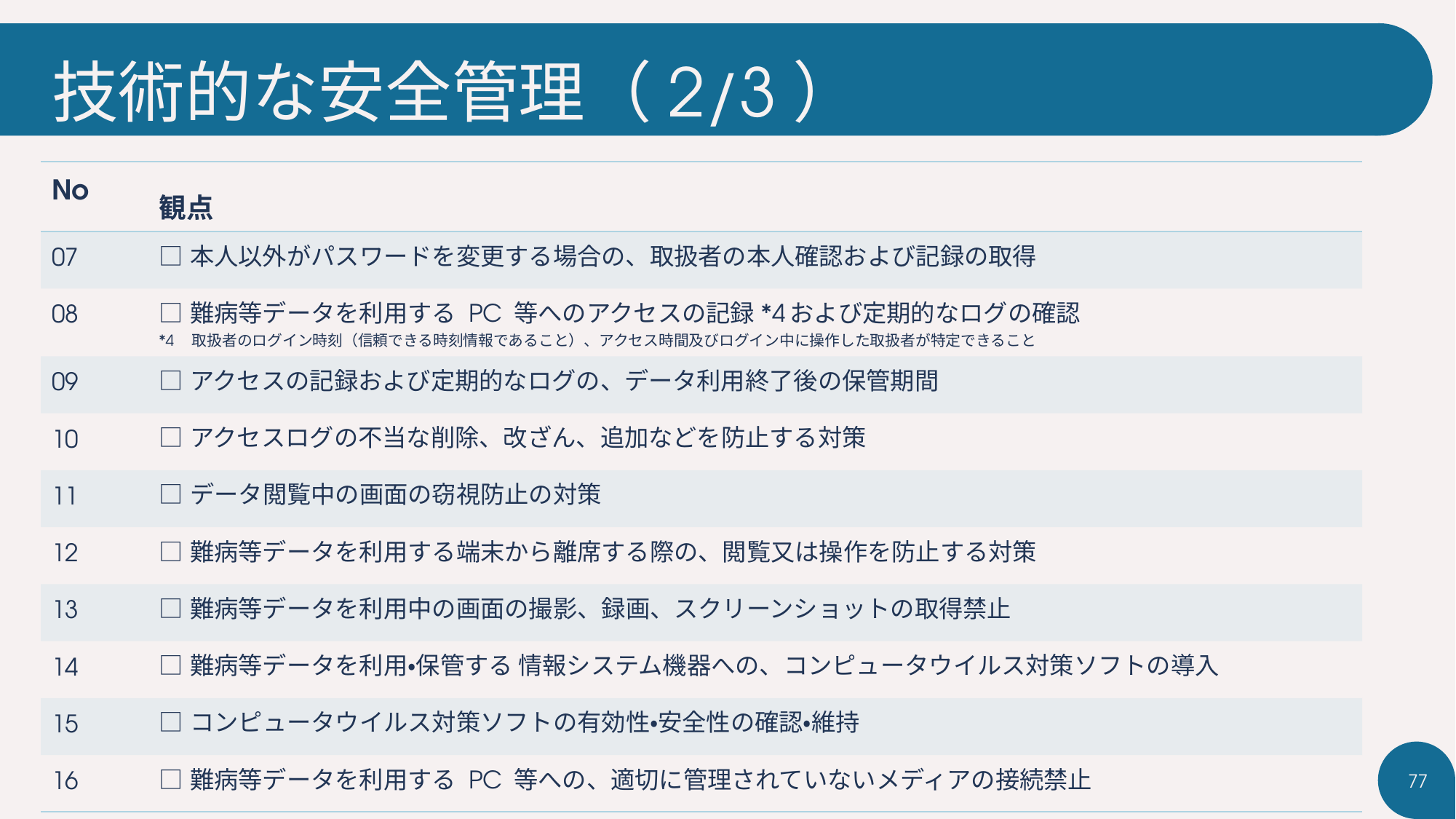

# 技術的な安全管理（2/3）
| No | 観点 |
| --- | --- |
| 07 | □本人以外がパスワードを変更する場合の、取扱者の本人確認および記録の取得 |
| 08 | □難病等データを利用する PC 等へのアクセスの記録\*4および定期的なログの確認 \*4　取扱者のログイン時刻（信頼できる時刻情報であること）、アクセス時間及びログイン中に操作した取扱者が特定できること |
| 09 | □アクセスの記録および定期的なログの、データ利用終了後の保管期間 |
| 10 | □アクセスログの不当な削除、改ざん、追加などを防止する対策 |
| 11 | □データ閲覧中の画面の窃視防止の対策 |
| 12 | □難病等データを利用する端末から離席する際の、閲覧又は操作を防止する対策 |
| 13 | □難病等データを利用中の画面の撮影、録画、スクリーンショットの取得禁止 |
| 14 | □難病等データを利用・保管する 情報システム機器への、コンピュータウイルス対策ソフトの導入 |
| 15 | □コンピュータウイルス対策ソフトの有効性・安全性の確認・維持 |
| 16 | □難病等データを利用する PC 等への、適切に管理されていないメディアの接続禁止 |
77